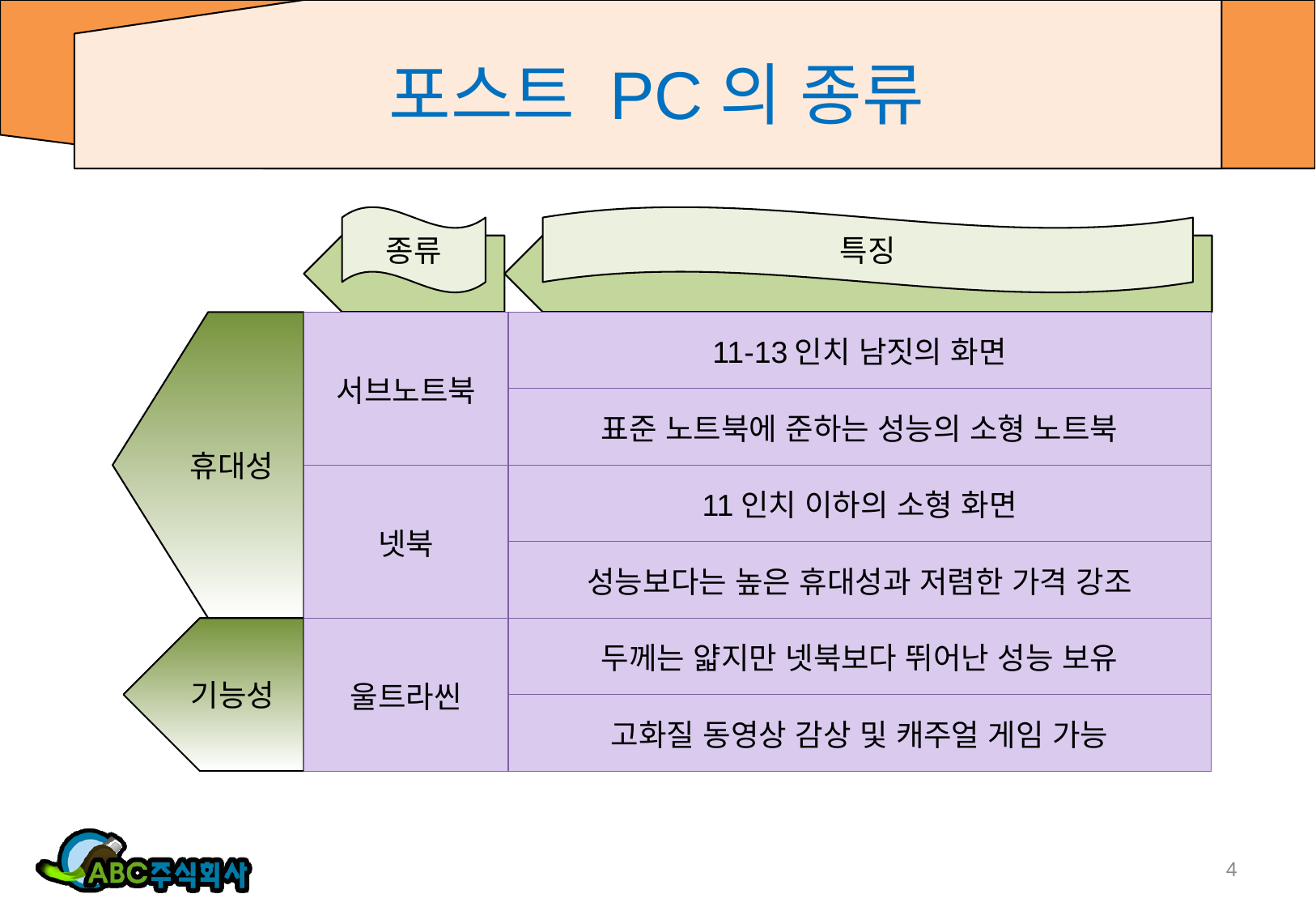

# 포스트 PC의 종류
종류
특징

휴대성
| 서브노트북 | 11-13인치 남짓의 화면 |
| --- | --- |
|  | 표준 노트북에 준하는 성능의 소형 노트북 |
| 넷북 | 11인치 이하의 소형 화면 |
|  | 성능보다는 높은 휴대성과 저렴한 가격 강조 |
| 울트라씬 | 두께는 얇지만 넷북보다 뛰어난 성능 보유 |
|  | 고화질 동영상 감상 및 캐주얼 게임 가능 |
기능성
4